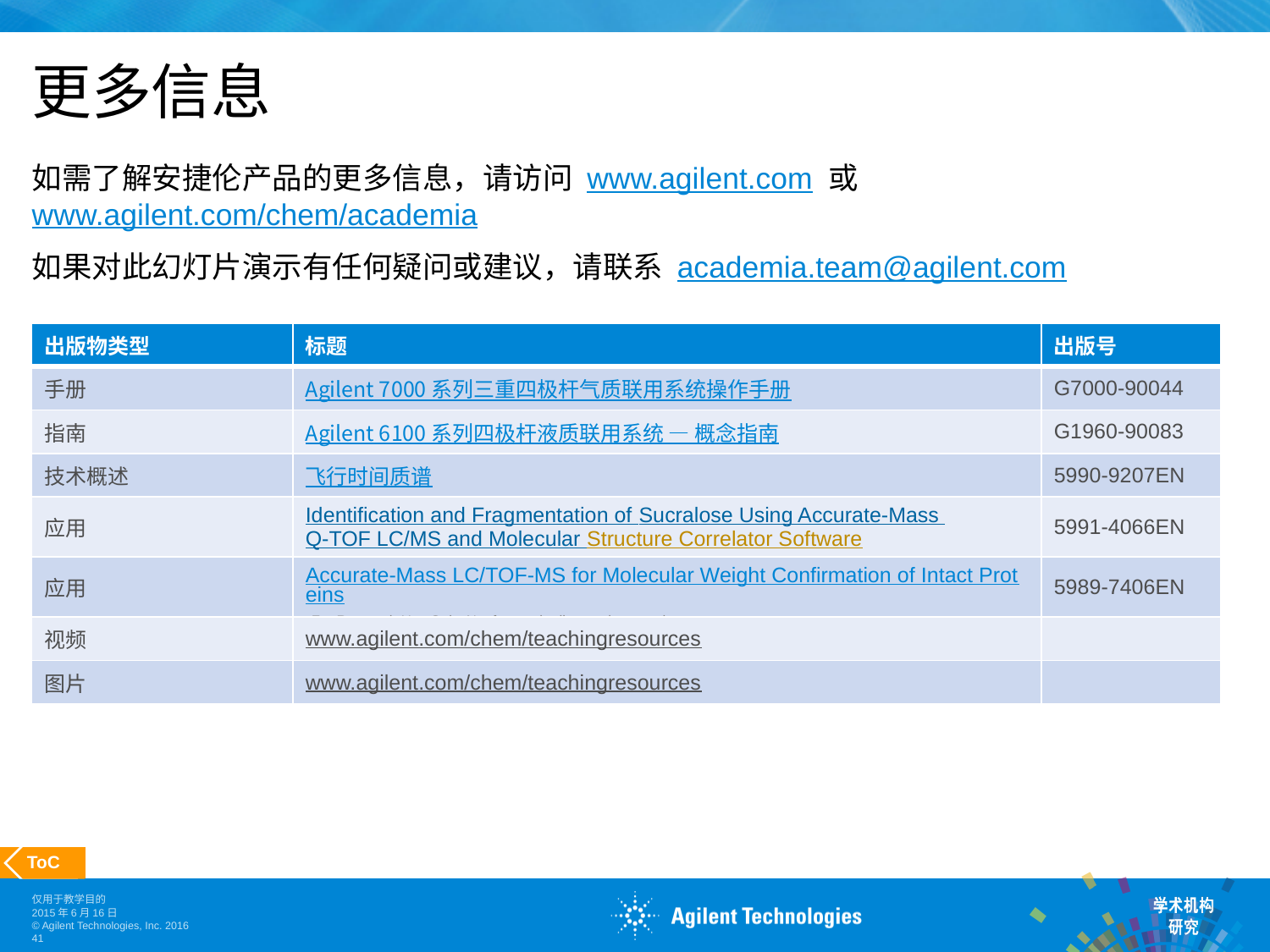

# 更多信息
如需了解安捷伦产品的更多信息，请访问 www.agilent.com 或 www.agilent.com/chem/academia
如果对此幻灯片演示有任何疑问或建议，请联系 academia.team@agilent.com

| 出版物类型 | 标题 | 出版号 |
| --- | --- | --- |
| 手册 | Agilent 7000 系列三重四极杆气质联用系统操作手册 | G7000-90044 |
| 指南 | Agilent 6100 系列四极杆液质联用系统 — 概念指南 | G1960-90083 |
| 技术概述 | 飞行时间质谱 | 5990-9207EN |
| 应用 | Identification and Fragmentation of Sucralose Using Accurate-Mass Q-TOF LC/MS and Molecular Structure Correlator Software | 5991-4066EN |
| 应用 | Accurate-Mass LC/TOF-MS for Molecular Weight Confirmation of Intact Proteins For Research Use Only. Not for use in diagnostic procedures. | 5989-7406EN |
| 视频 | www.agilent.com/chem/teachingresources |  |
| 图片 | www.agilent.com/chem/teachingresources |  |
 ToC